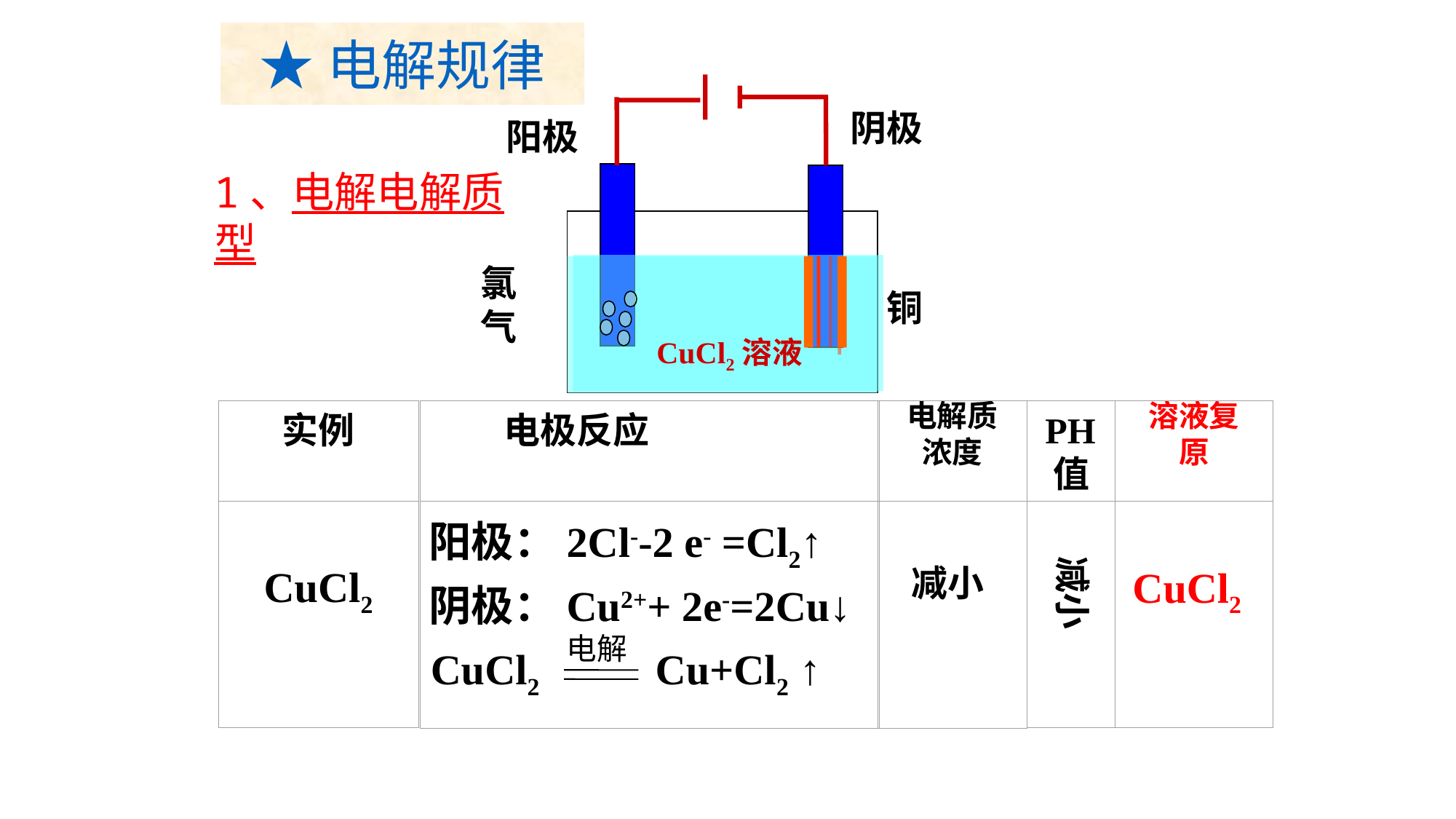

★电解规律

阴极

阳极
1、电解电解质型

氯
气

铜

CuCl2溶液

实例

电极反应

电解质浓度

PH值

溶液复原

CuCl2

阳极：2Cl--2 e- =Cl2↑
减小
减小
CuCl2
阴极：Cu2++ 2e-=2Cu↓
电解

 CuCl2           Cu+Cl2 ↑